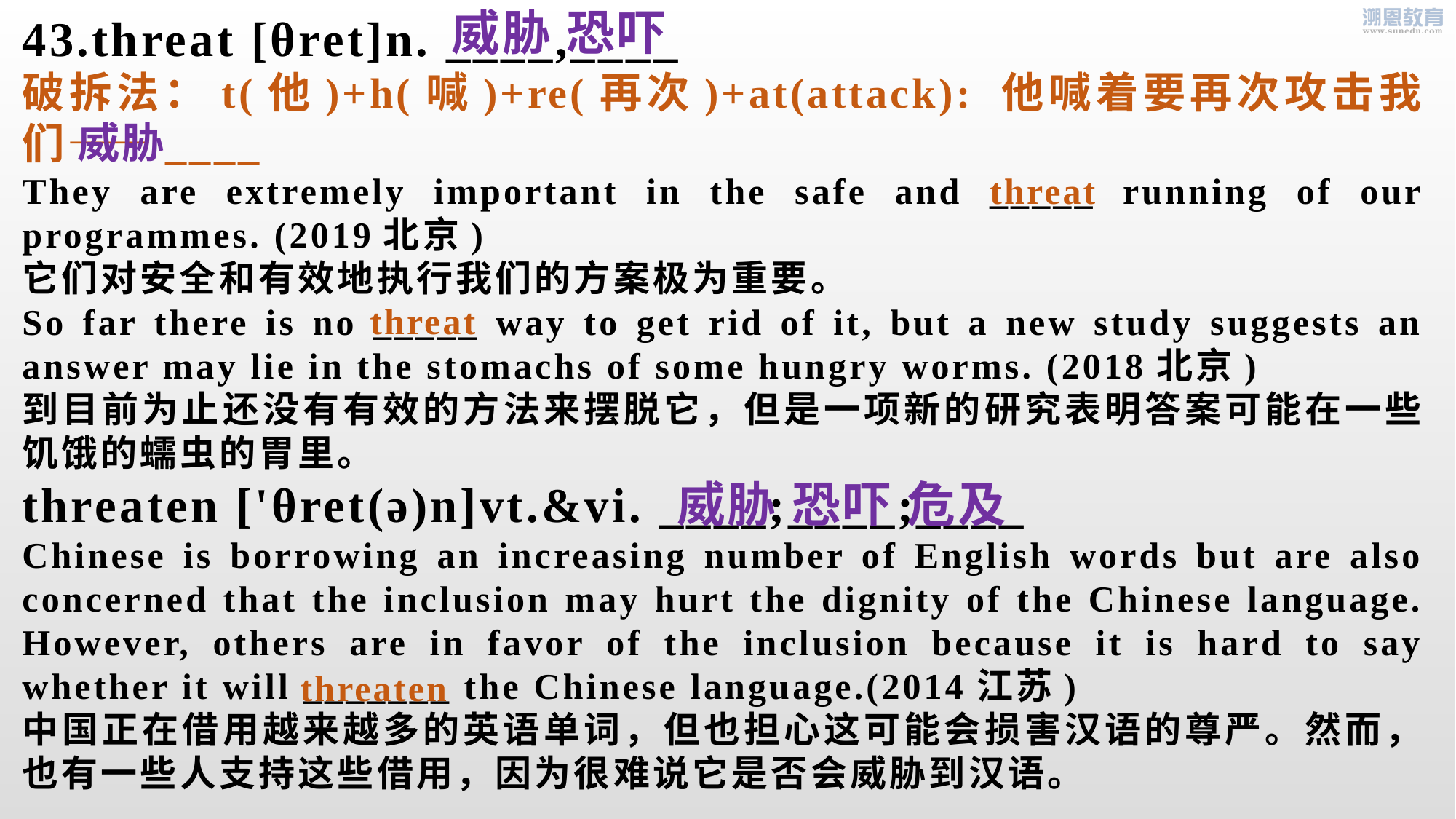

威胁 恐吓
43.threat [θret]n. ____,____
破拆法：t(他)+h(喊)+re(再次)+at(attack): 他喊着要再次攻击我们——____
They are extremely important in the safe and _____ running of our programmes. (2019北京)
它们对安全和有效地执行我们的方案极为重要。
So far there is no _____ way to get rid of it, but a new study suggests an answer may lie in the stomachs of some hungry worms. (2018北京)
到目前为止还没有有效的方法来摆脱它，但是一项新的研究表明答案可能在一些饥饿的蠕虫的胃里。
threaten ['θret(ə)n]vt.&vi. ____;____;____
Chinese is borrowing an increasing number of English words but are also concerned that the inclusion may hurt the dignity of the Chinese language. However, others are in favor of the inclusion because it is hard to say whether it will _______ the Chinese language.(2014江苏)
中国正在借用越来越多的英语单词，但也担心这可能会损害汉语的尊严。然而，也有一些人支持这些借用，因为很难说它是否会威胁到汉语。

威胁
threat
threat
威胁 恐吓 危及
threaten